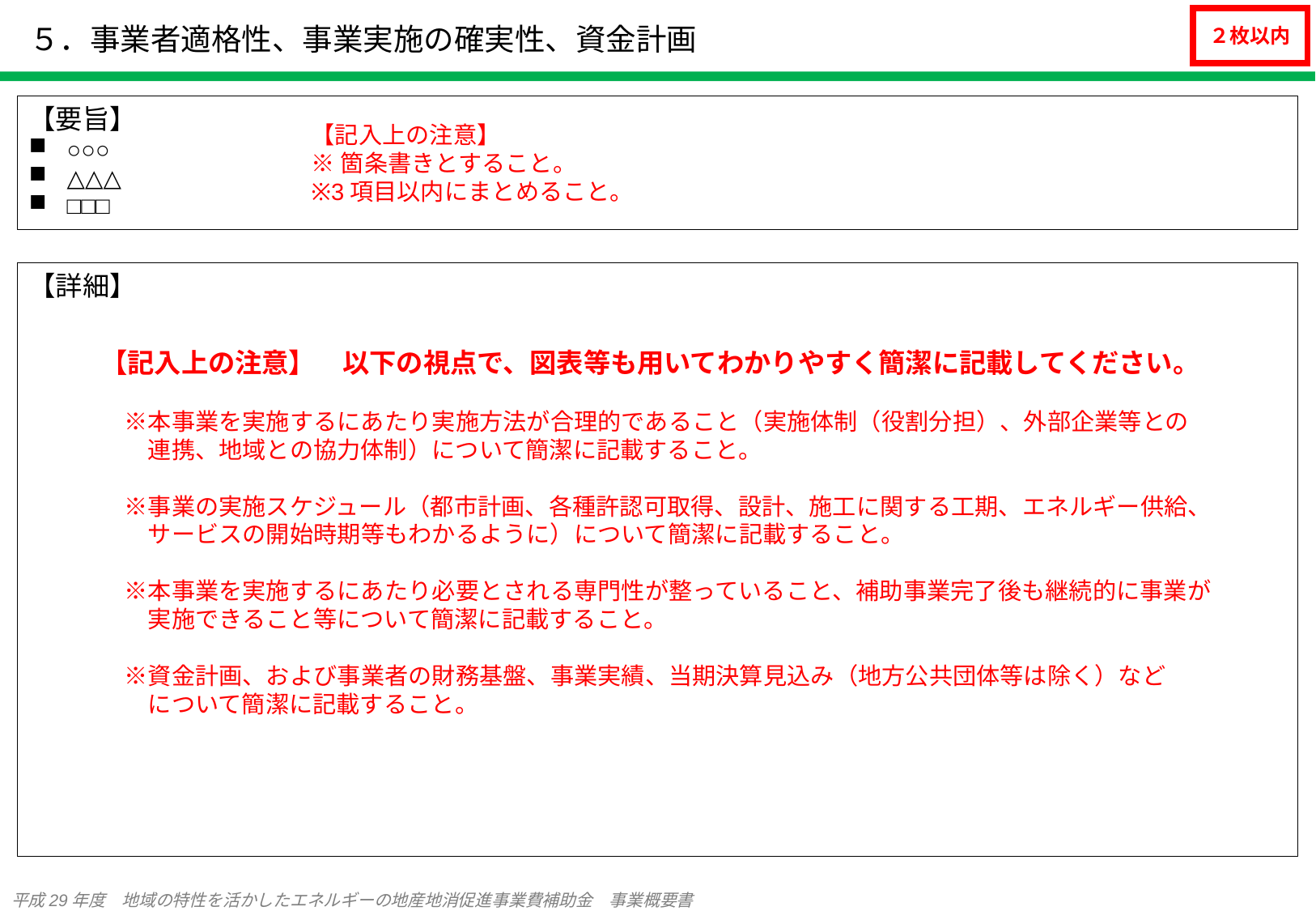

# ５．事業者適格性、事業実施の確実性、資金計画
２枚以内
【要旨】
○○○
△△△
□□□
【記入上の注意】
※箇条書きとすること。
※3項目以内にまとめること。
【詳細】
【記入上の注意】　以下の視点で、図表等も用いてわかりやすく簡潔に記載してください。

　※本事業を実施するにあたり実施方法が合理的であること（実施体制（役割分担）、外部企業等との
　　連携、地域との協力体制）について簡潔に記載すること。

　※事業の実施スケジュール（都市計画、各種許認可取得、設計、施工に関する工期、エネルギー供給、
　　サービスの開始時期等もわかるように）について簡潔に記載すること。

　※本事業を実施するにあたり必要とされる専門性が整っていること、補助事業完了後も継続的に事業が
　　実施できること等について簡潔に記載すること。

　※資金計画、および事業者の財務基盤、事業実績、当期決算見込み（地方公共団体等は除く）など
　　について簡潔に記載すること。